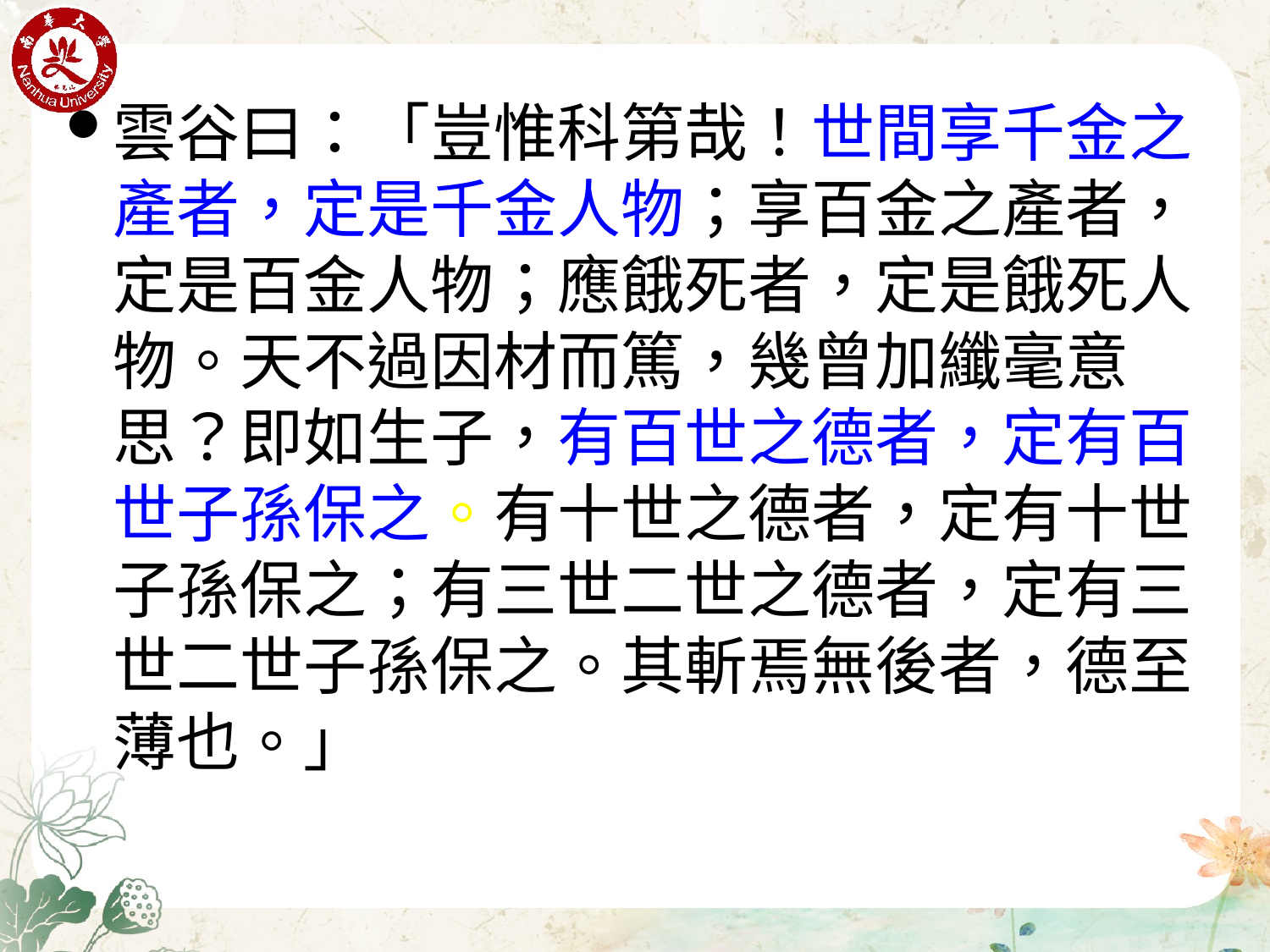

雲谷曰：「豈惟科第哉！世間享千金之產者，定是千金人物；享百金之產者，定是百金人物；應餓死者，定是餓死人物。天不過因材而篤，幾曾加纖毫意思？即如生子，有百世之德者，定有百世子孫保之。有十世之德者，定有十世子孫保之；有三世二世之德者，定有三世二世子孫保之。其斬焉無後者，德至薄也。」